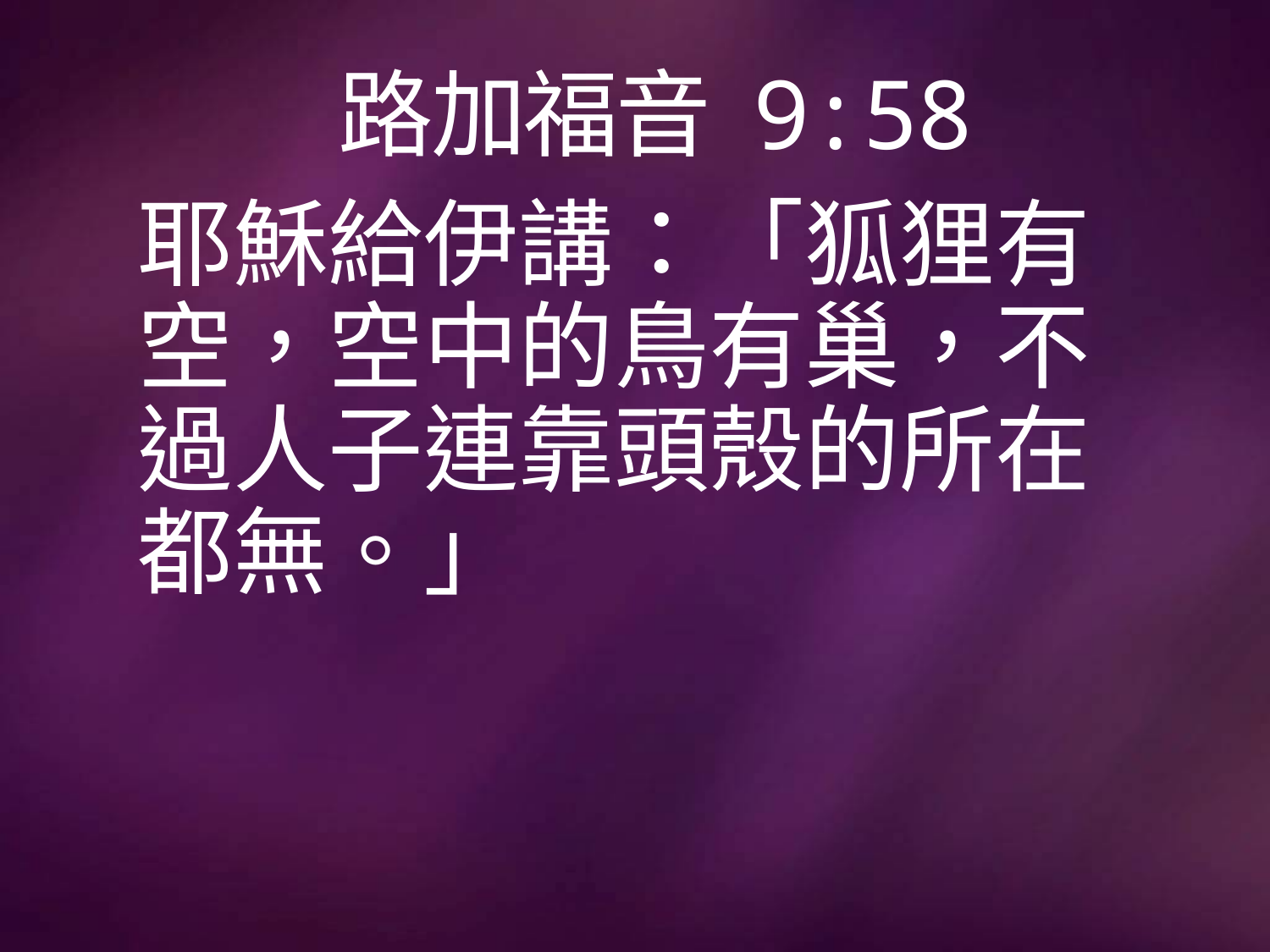

# 路加福音 9:58
耶穌給伊講：「狐狸有空，空中的鳥有巢，不過人子連靠頭殼的所在都無。」